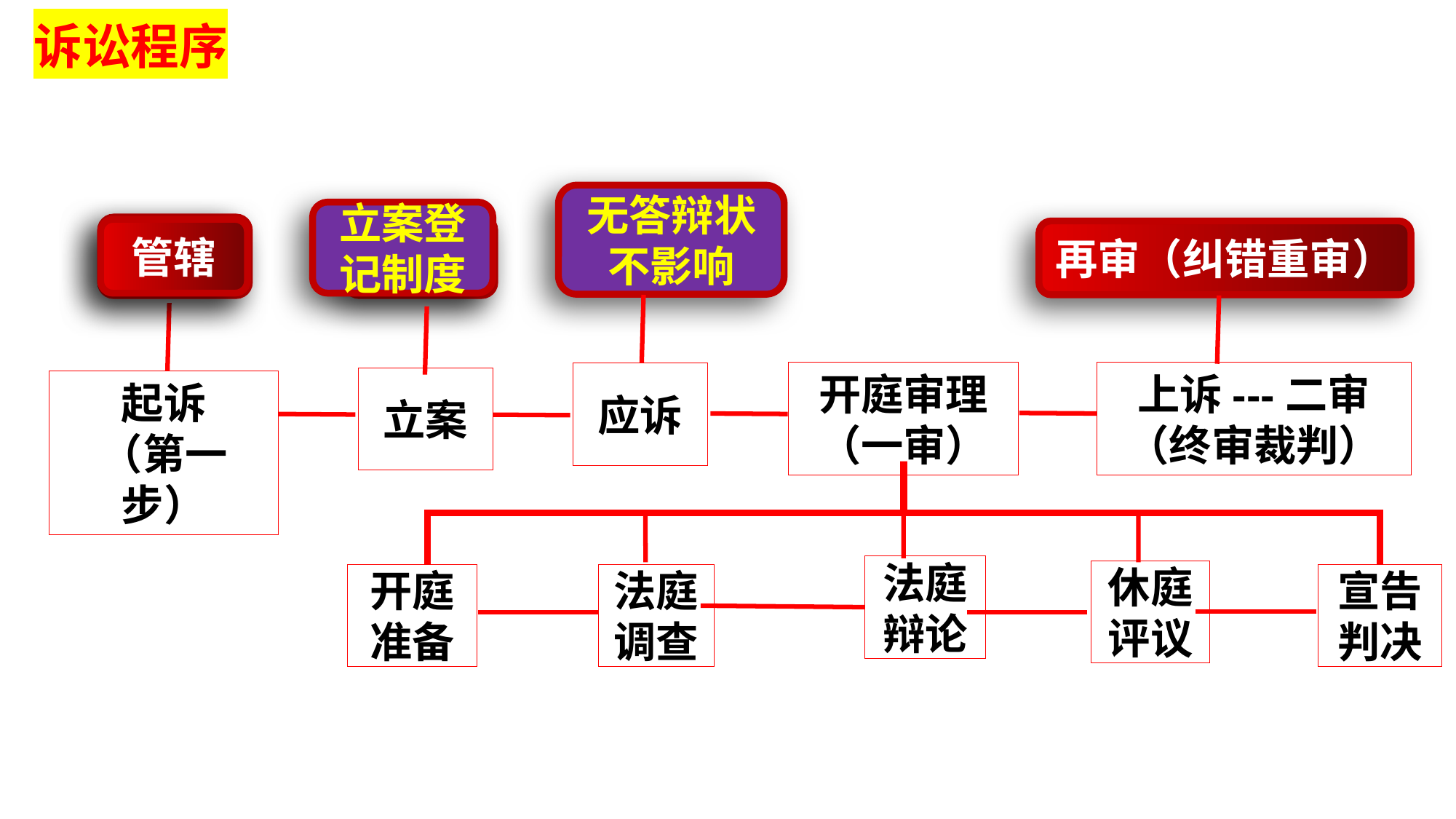

诉讼程序
无答辩状不影响
立案登记制度

管辖
再审（纠错重审）
上诉---二审
（终审裁判）
开庭审理（一审）
应诉
立案
起诉
（第一步）

法庭
辩论
休庭
评议
开庭
准备
法庭
调查
宣告
判决